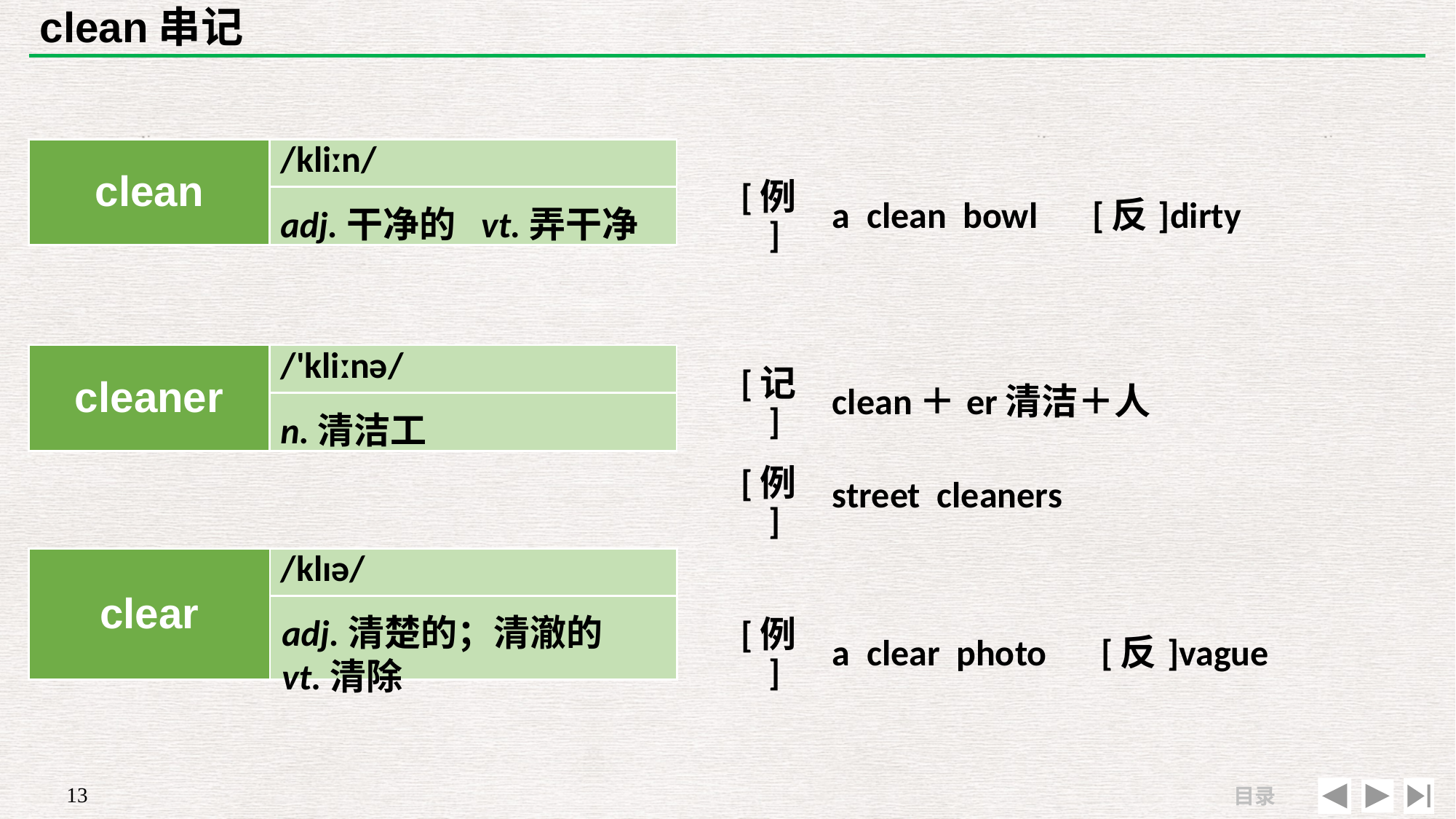

# clean串记

|  |  |
| --- | --- |
| [例] | a clean bowl　[反]dirty |
| clean | /kliːn/ |
| --- | --- |
|  |  |
adj.干净的  vt.弄干净
| cleaner | /'kliːnə/ |
| --- | --- |
|  |  |
| [记] | clean＋er清洁＋人 |
| --- | --- |
| [例] | street cleaners |
n.清洁工
| clear | /klɪə/ |
| --- | --- |
|  |  |
|  |  |
| --- | --- |
| [例] | a clear photo　[反]vague |
adj.清楚的；清澈的
vt.清除